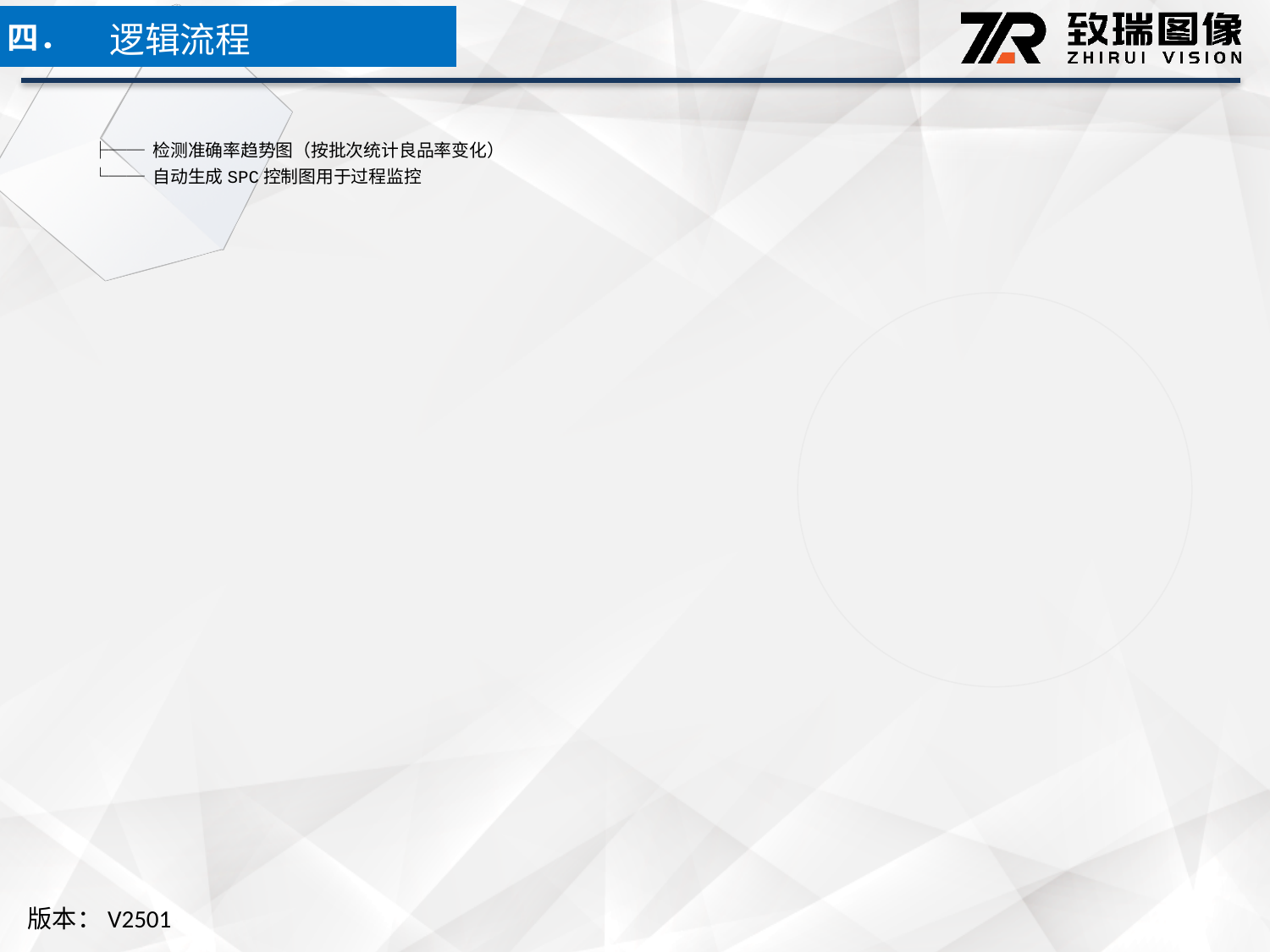

逻辑流程
四．

    ├── 检测准确率趋势图（按批次统计良品率变化）
    └── 自动生成SPC控制图用于过程监控